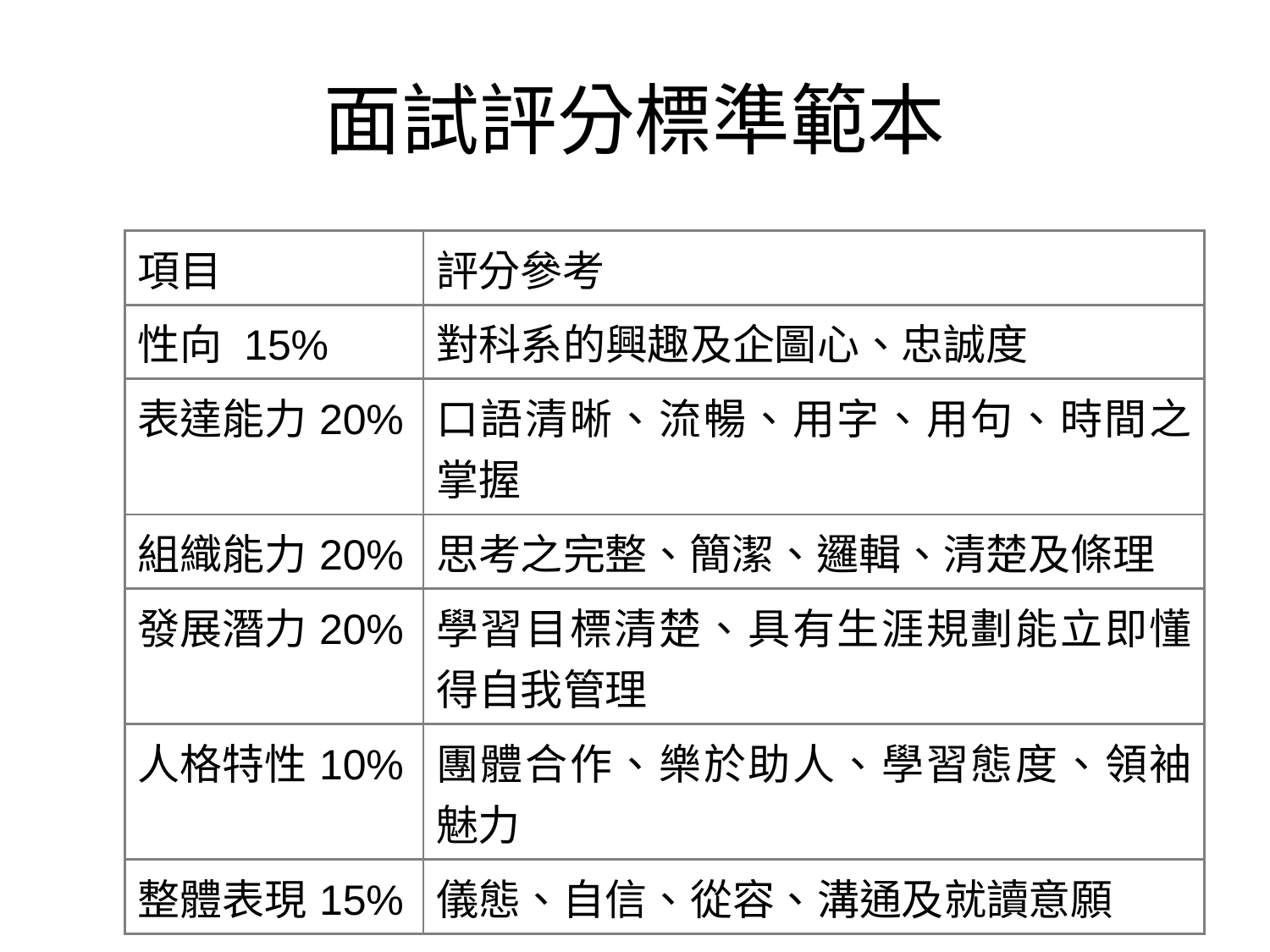

# 面試評分標準範本
| 項目 | 評分參考 |
| --- | --- |
| 性向 15% | 對科系的興趣及企圖心、忠誠度 |
| 表達能力20% | 口語清晰、流暢、用字、用句、時間之掌握 |
| 組織能力20% | 思考之完整、簡潔、邏輯、清楚及條理 |
| 發展潛力20% | 學習目標清楚、具有生涯規劃能立即懂得自我管理 |
| 人格特性10% | 團體合作、樂於助人、學習態度、領袖魅力 |
| 整體表現15% | 儀態、自信、從容、溝通及就讀意願 |